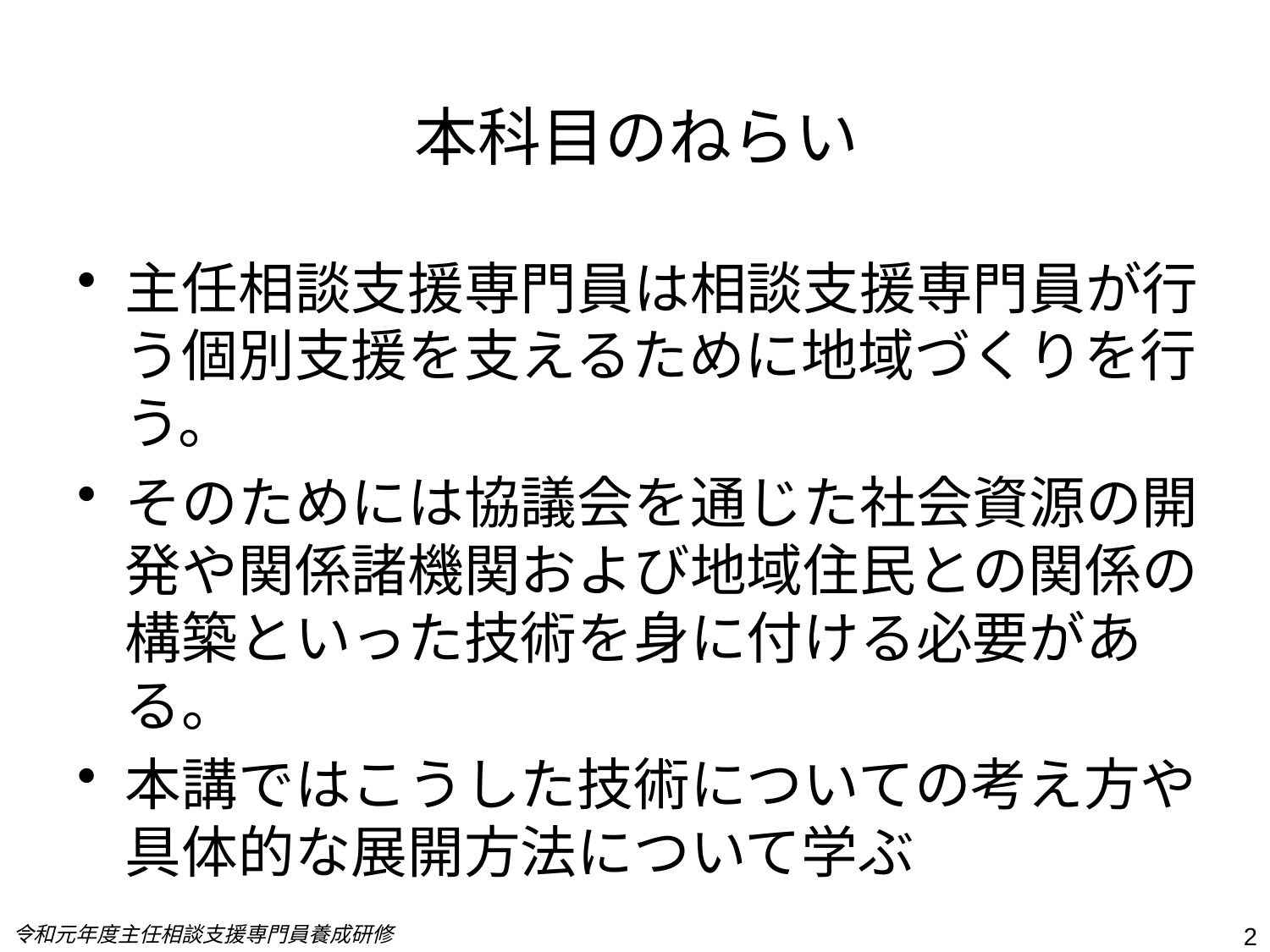

# 本科目のねらい
主任相談支援専門員は相談支援専門員が行う個別支援を支えるために地域づくりを行う。
そのためには協議会を通じた社会資源の開発や関係諸機関および地域住民との関係の構築といった技術を身に付ける必要がある。
本講ではこうした技術についての考え方や具体的な展開方法について学ぶ

令和元年度主任相談支援専門員養成研修
2